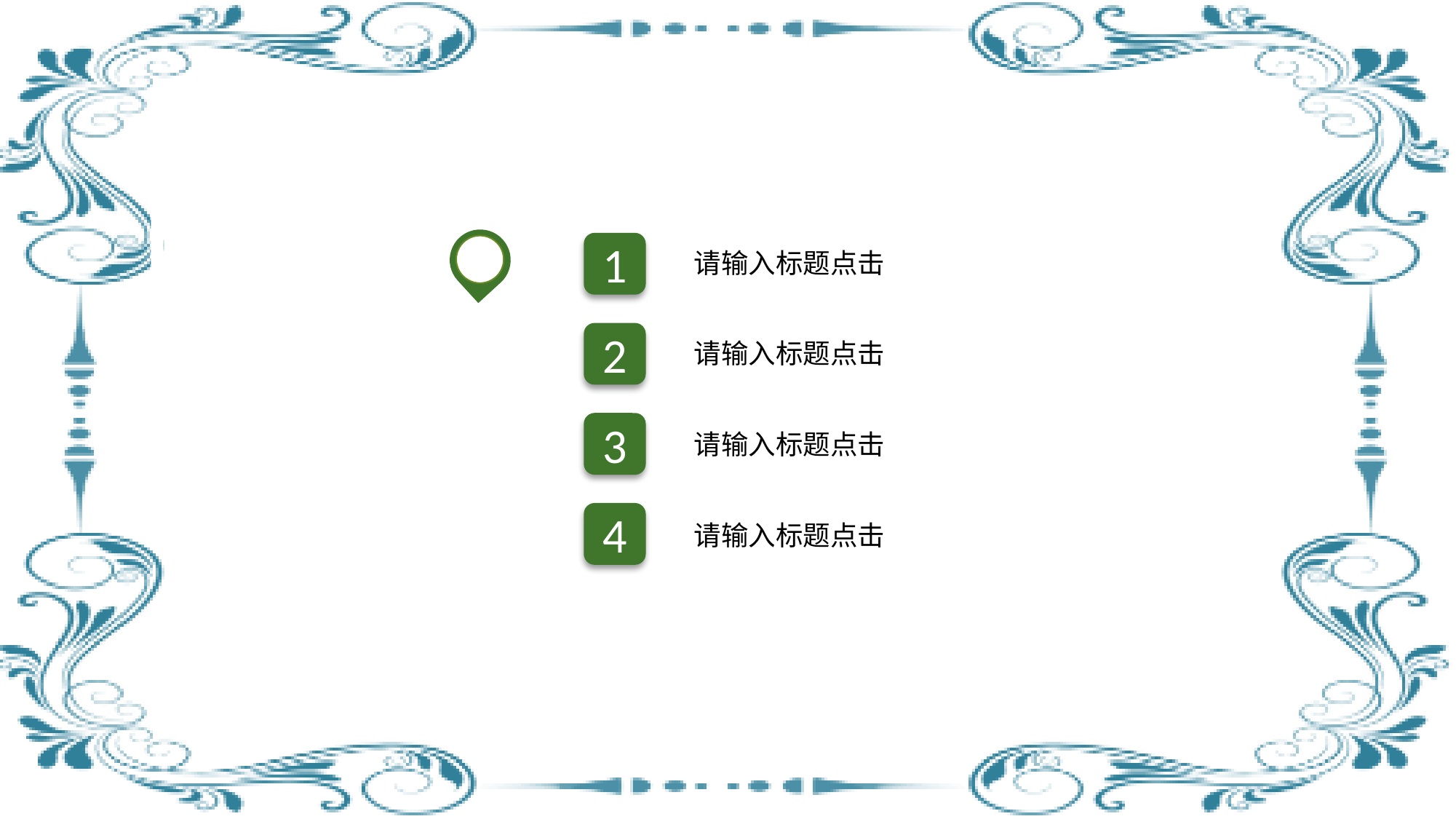

目 录

1
请输入标题点击
Contents
2
请输入标题点击
3
请输入标题点击
4
请输入标题点击